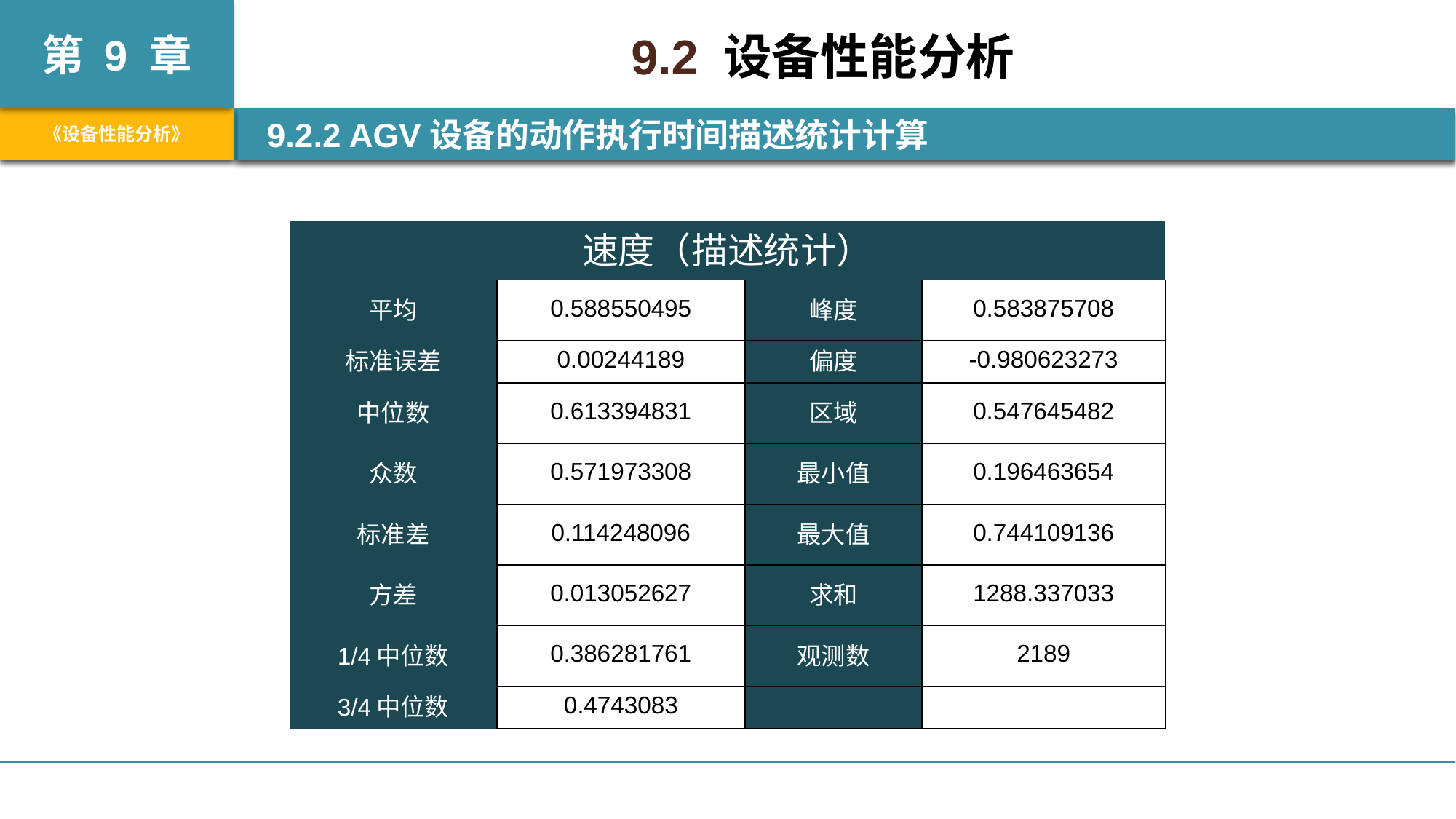

9.2 设备性能分析
  9.2.2 AGV设备的动作执行时间描述统计计算
| 速度（描述统计） |  |  |  |
| --- | --- | --- | --- |
| 平均 | 0.588550495 | 峰度 | 0.583875708 |
| 标准误差 | 0.00244189 | 偏度 | -0.980623273 |
| 中位数 | 0.613394831 | 区域 | 0.547645482 |
| 众数 | 0.571973308 | 最小值 | 0.196463654 |
| 标准差 | 0.114248096 | 最大值 | 0.744109136 |
| 方差 | 0.013052627 | 求和 | 1288.337033 |
| 1/4中位数 | 0.386281761 | 观测数 | 2189 |
| 3/4中位数 | 0.4743083 |  |  |